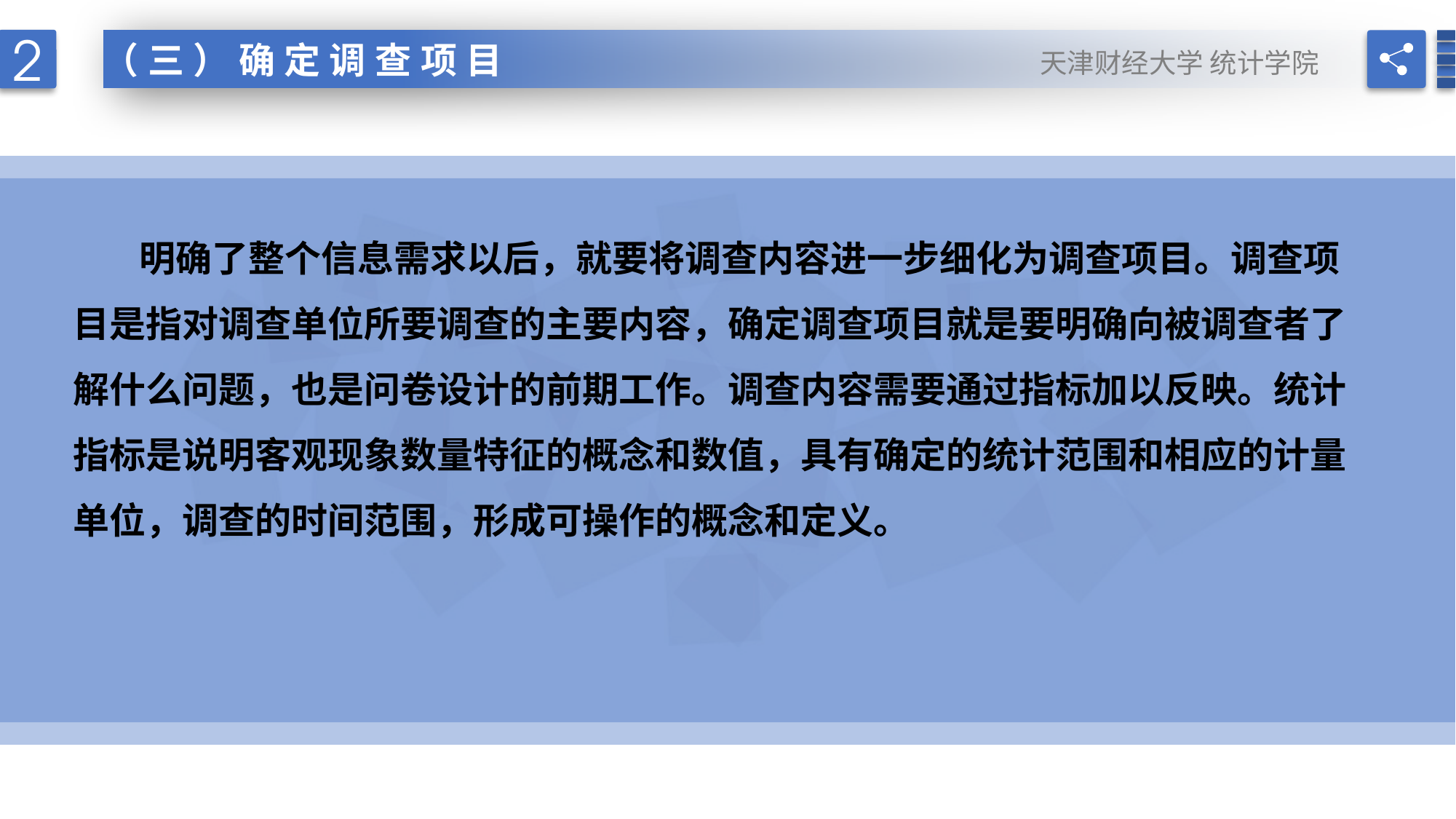

2

天津财经大学 统计学院

（三）确定调查项目

       明确了整个信息需求以后，就要将调查内容进一步细化为调查项目。调查项目是指对调查单位所要调查的主要内容，确定调查项目就是要明确向被调查者了解什么问题，也是问卷设计的前期工作。调查内容需要通过指标加以反映。统计指标是说明客观现象数量特征的概念和数值，具有确定的统计范围和相应的计量单位，调查的时间范围，形成可操作的概念和定义。